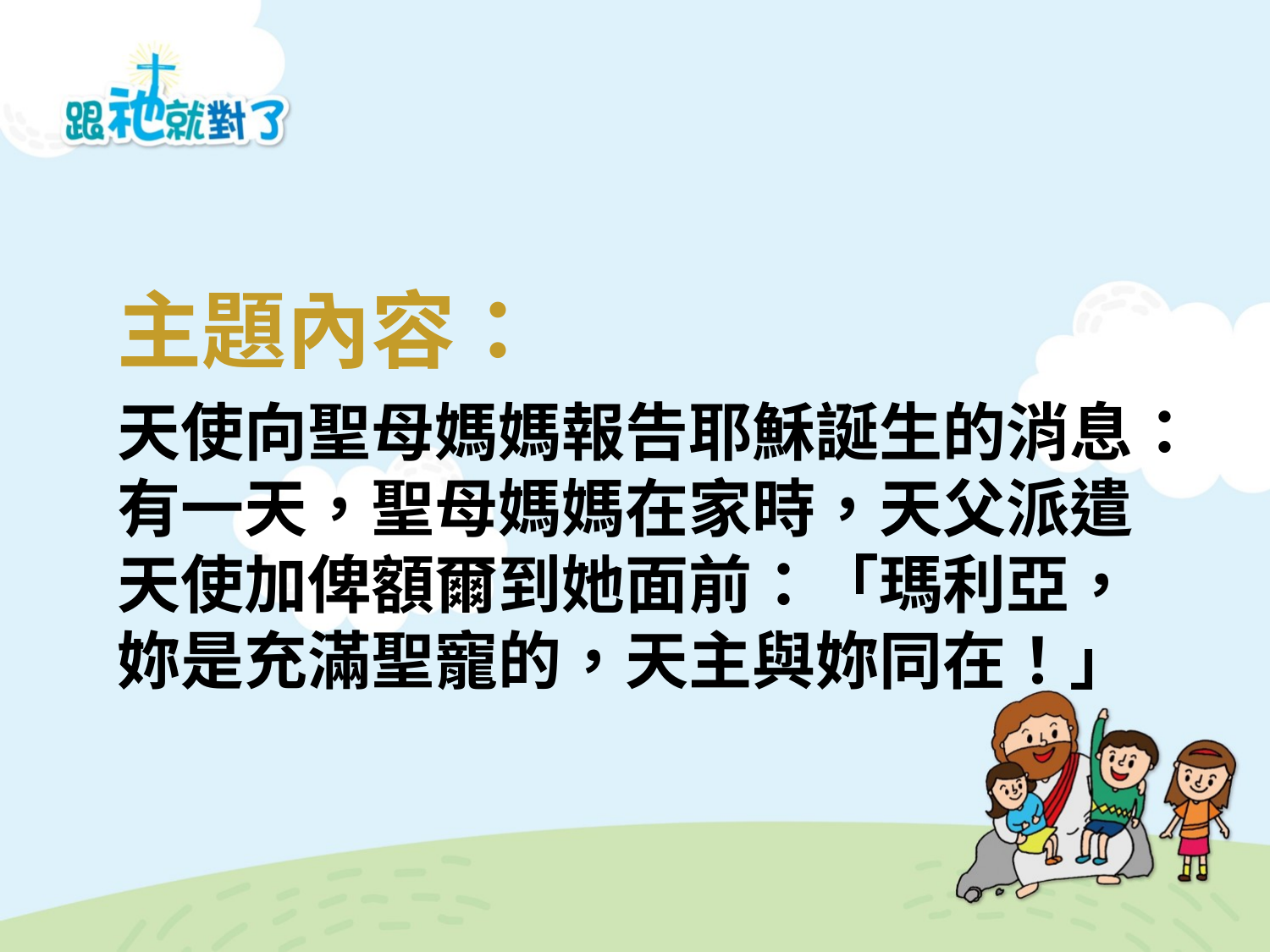

主題內容：
天使向聖母媽媽報告耶穌誕生的消息：有一天，聖母媽媽在家時，天父派遣天使加俾額爾到她面前：「瑪利亞，妳是充滿聖寵的，天主與妳同在！」